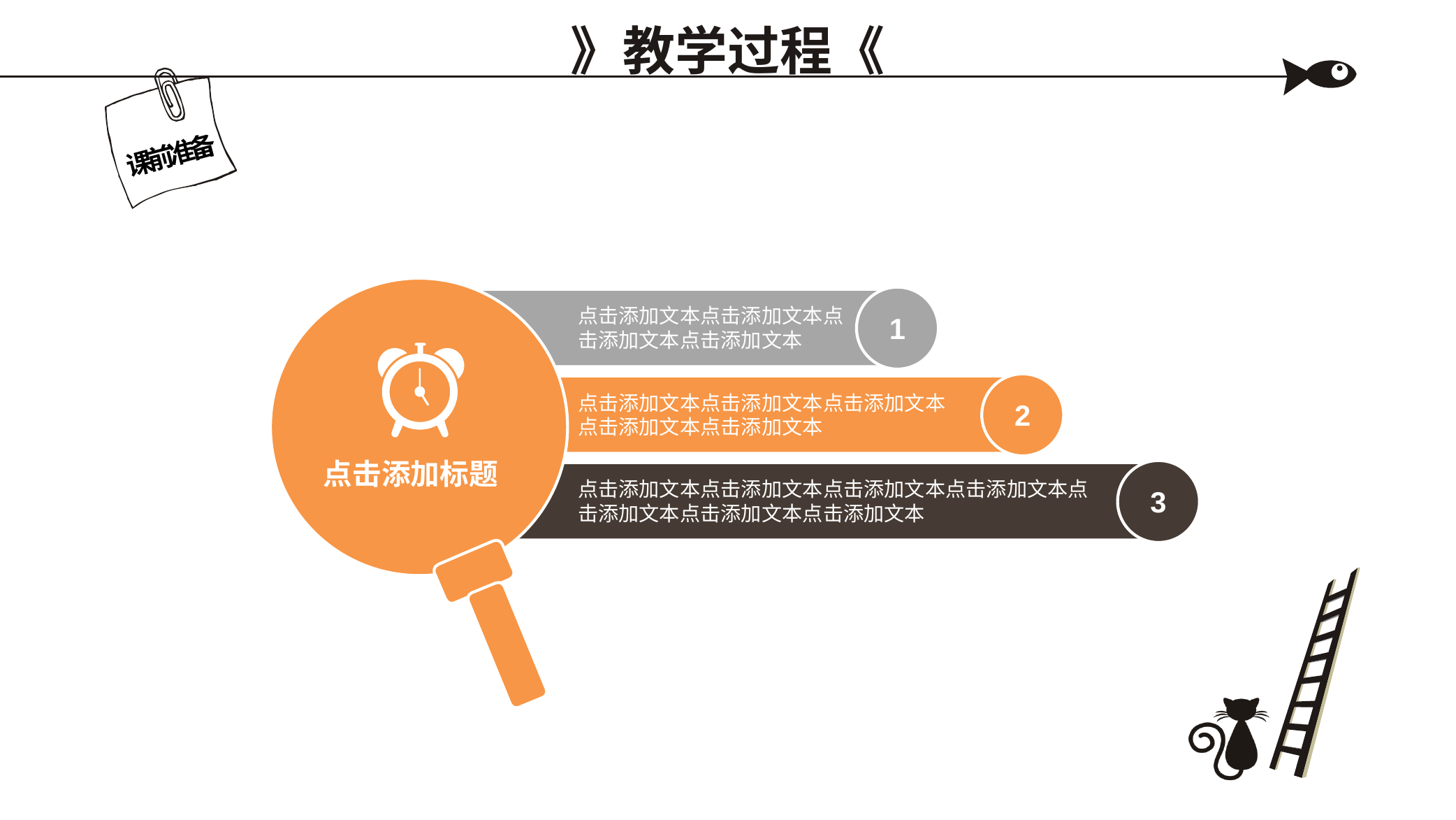

》教学过程《

课前准备

点击添加标题

1

点击添加文本点击添加文本点击添加文本点击添加文本

2

点击添加文本点击添加文本点击添加文本点击添加文本点击添加文本

3

点击添加文本点击添加文本点击添加文本点击添加文本点击添加文本点击添加文本点击添加文本